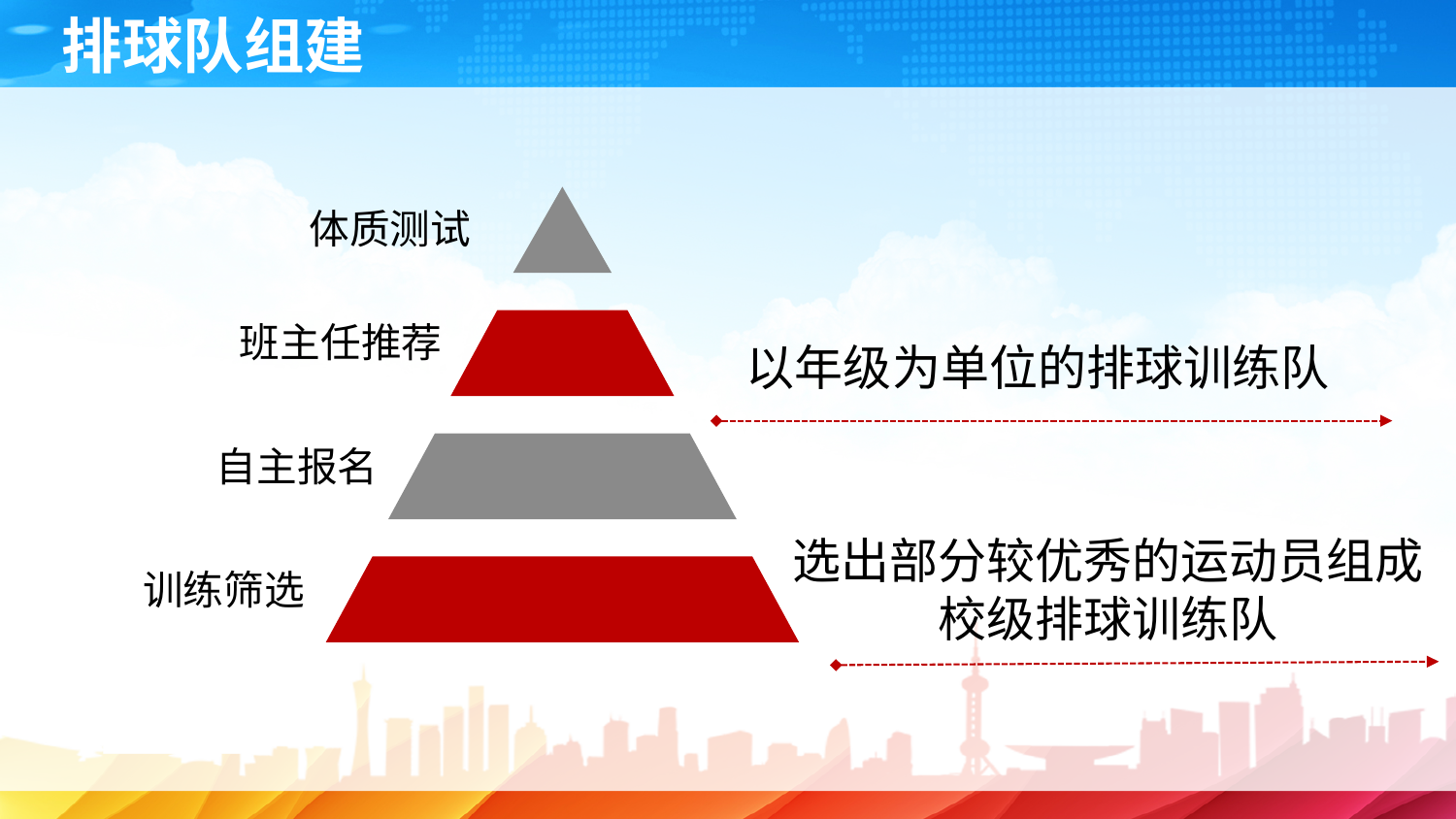

排球队组建

体质测试
班主任推荐
自主报名
训练筛选
以年级为单位的排球训练队
选出部分较优秀的运动员组成校级排球训练队